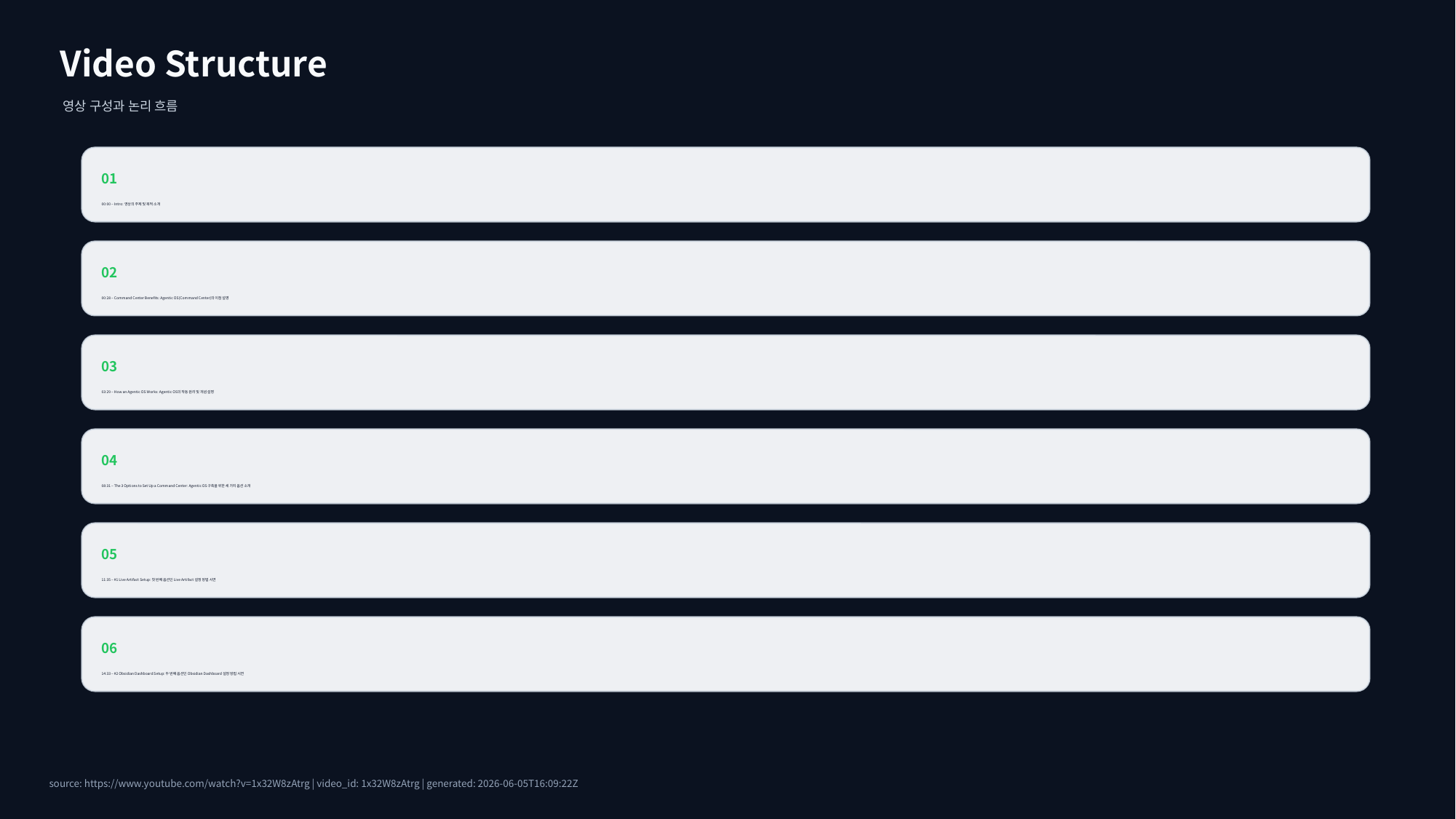

Video Structure
영상 구성과 논리 흐름

01
00:00 – Intro: 영상의 주제 및 목적 소개

02
00:28 – Command Center Benefits: Agentic OS(Command Center)의 이점 설명

03
03:29 – How an Agentic OS Works: Agentic OS의 작동 원리 및 개념 설명

04
08:31 – The 3 Options to Set Up a Command Center: Agentic OS 구축을 위한 세 가지 옵션 소개

05
11:35 – #1 Live Artifact Setup: 첫 번째 옵션인 Live Artifact 설정 방법 시연

06
14:33 – #2 Obsidian Dashboard Setup: 두 번째 옵션인 Obsidian Dashboard 설정 방법 시연
source: https://www.youtube.com/watch?v=1x32W8zAtrg | video_id: 1x32W8zAtrg | generated: 2026-06-05T16:09:22Z